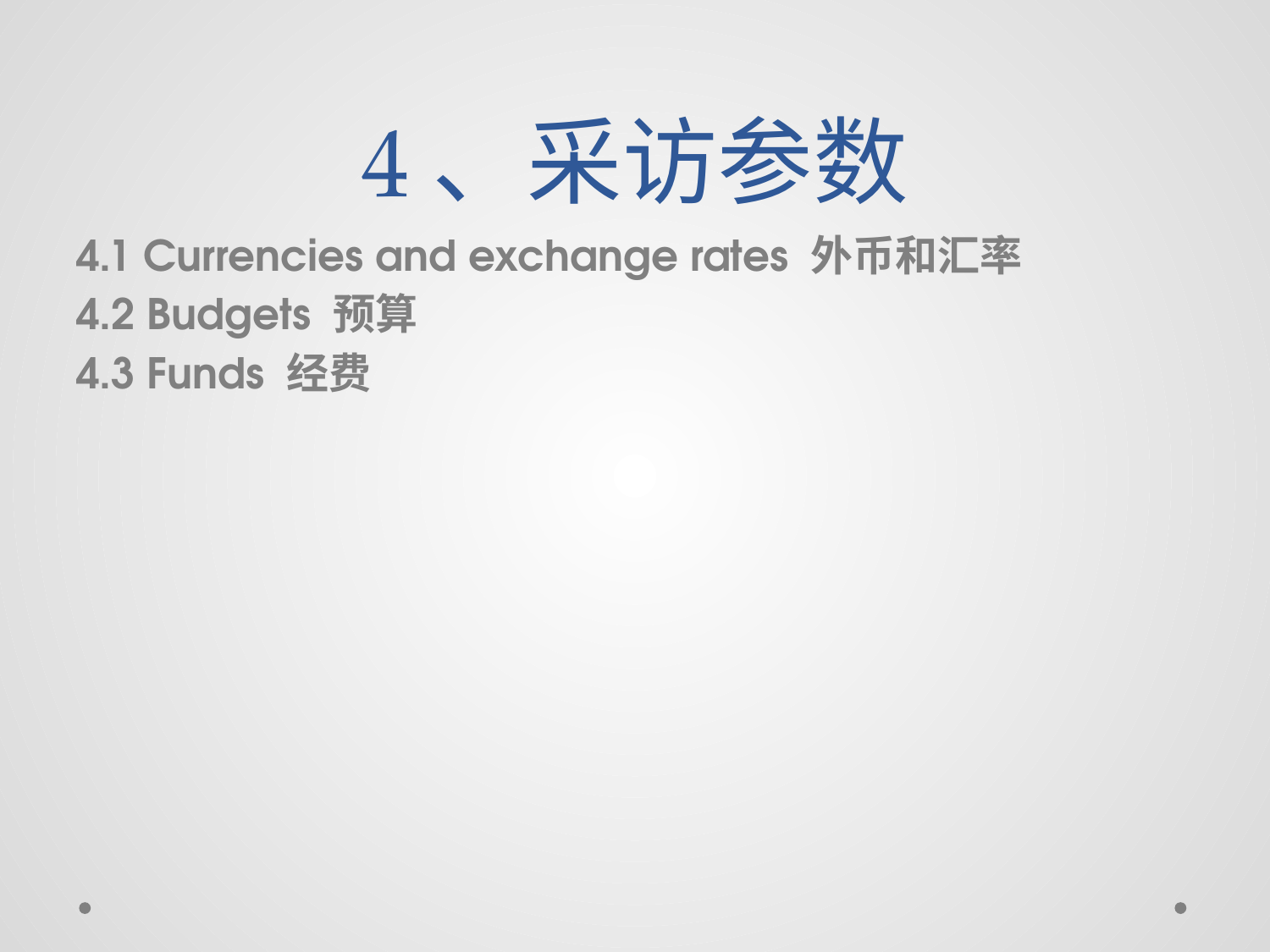

# 4、采访参数
4.1 Currencies and exchange rates 外币和汇率
4.2 Budgets 预算
4.3 Funds 经费